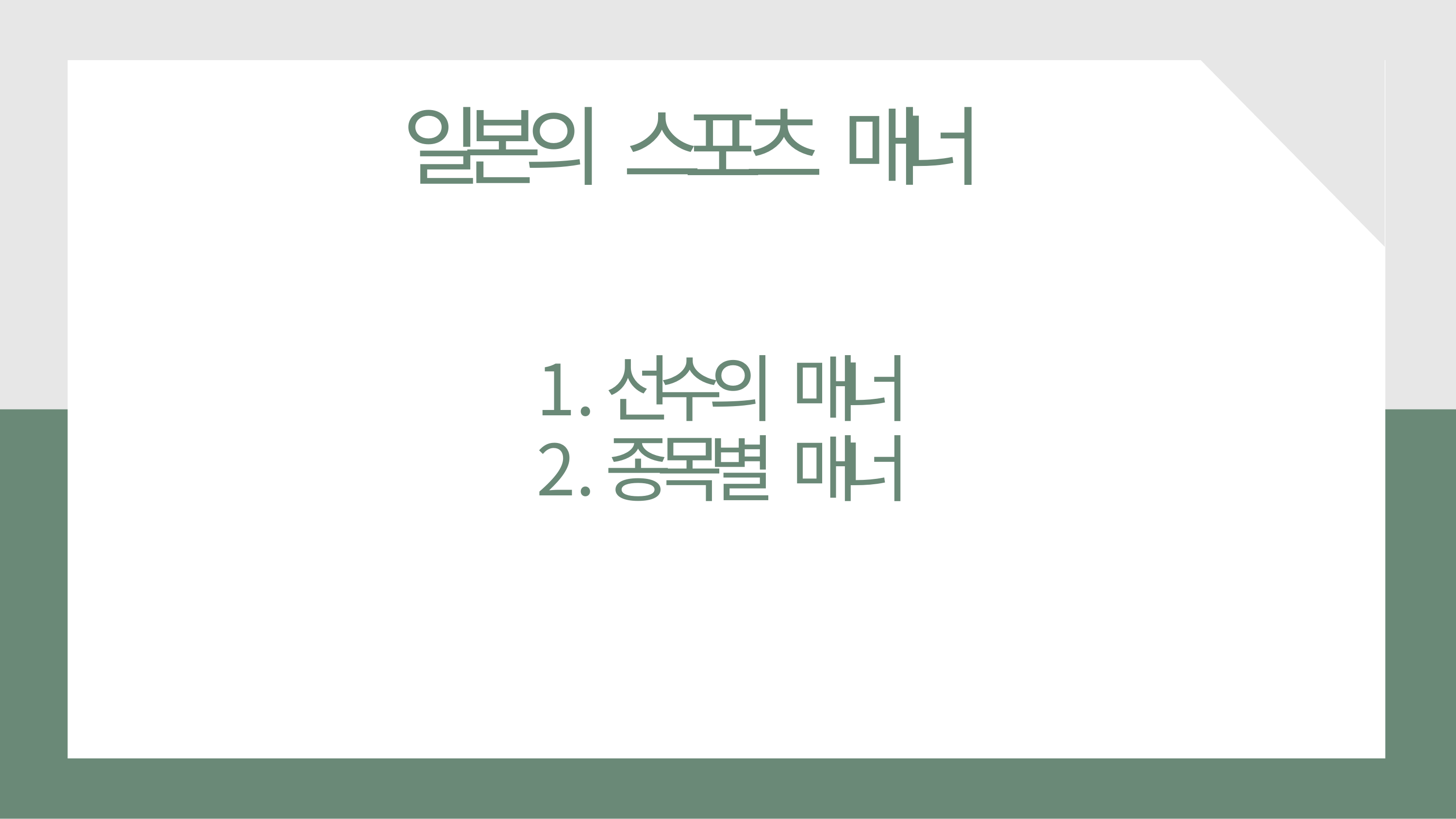

# 일본의 스포츠 매너
선수의 매너
종목별 매너